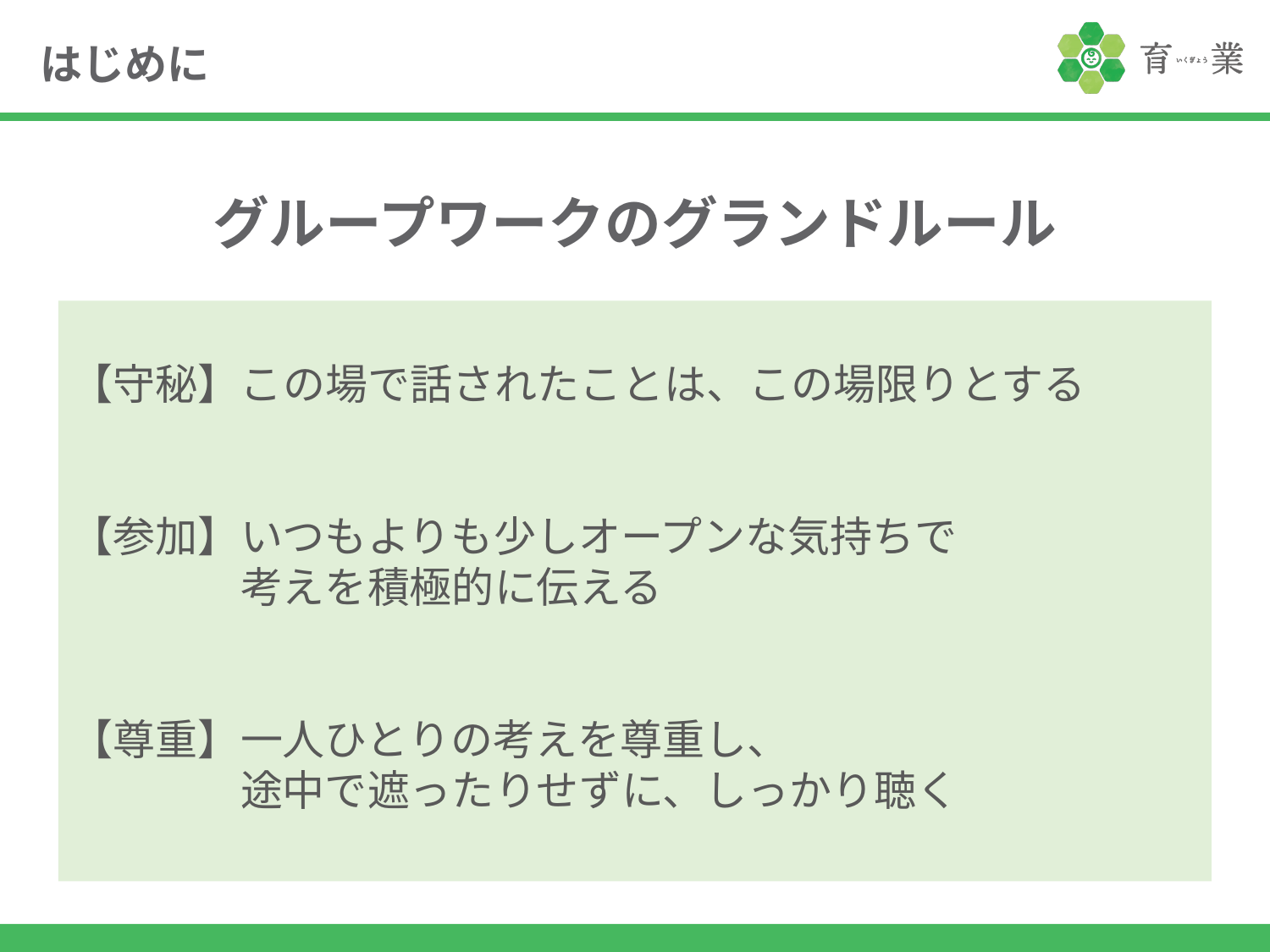

はじめに
グループワークのグランドルール

【守秘】この場で話されたことは、この場限りとする

【参加】いつもよりも少しオープンな気持ちで
　　　　考えを積極的に伝える

【尊重】一人ひとりの考えを尊重し、
　　　　途中で遮ったりせずに、しっかり聴く